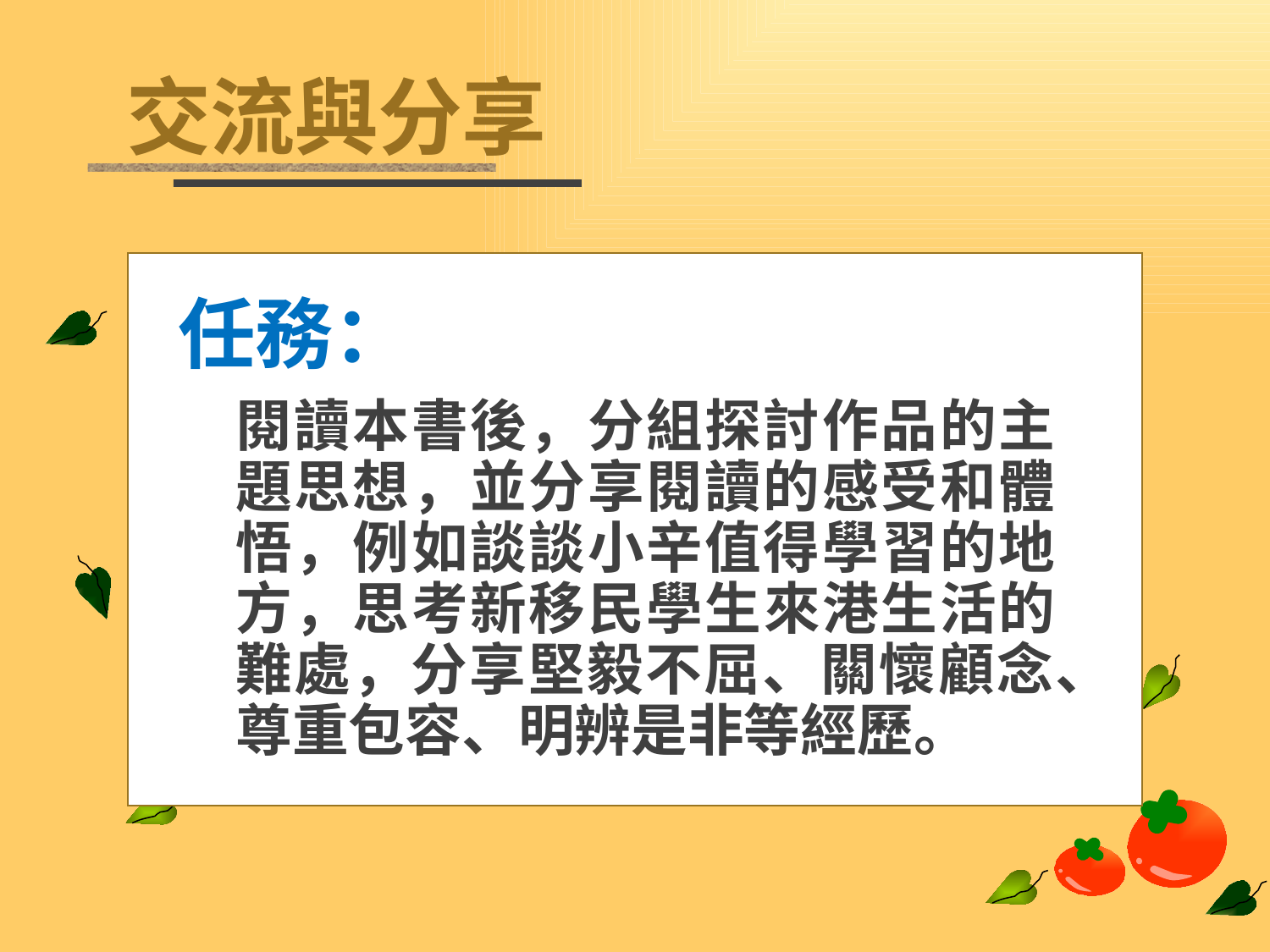

交流與分享

任務：
閱讀本書後，分組探討作品的主題思想，並分享閱讀的感受和體悟，例如談談小辛值得學習的地方，思考新移民學生來港生活的難處，分享堅毅不屈、關懷顧念、尊重包容、明辨是非等經歷。